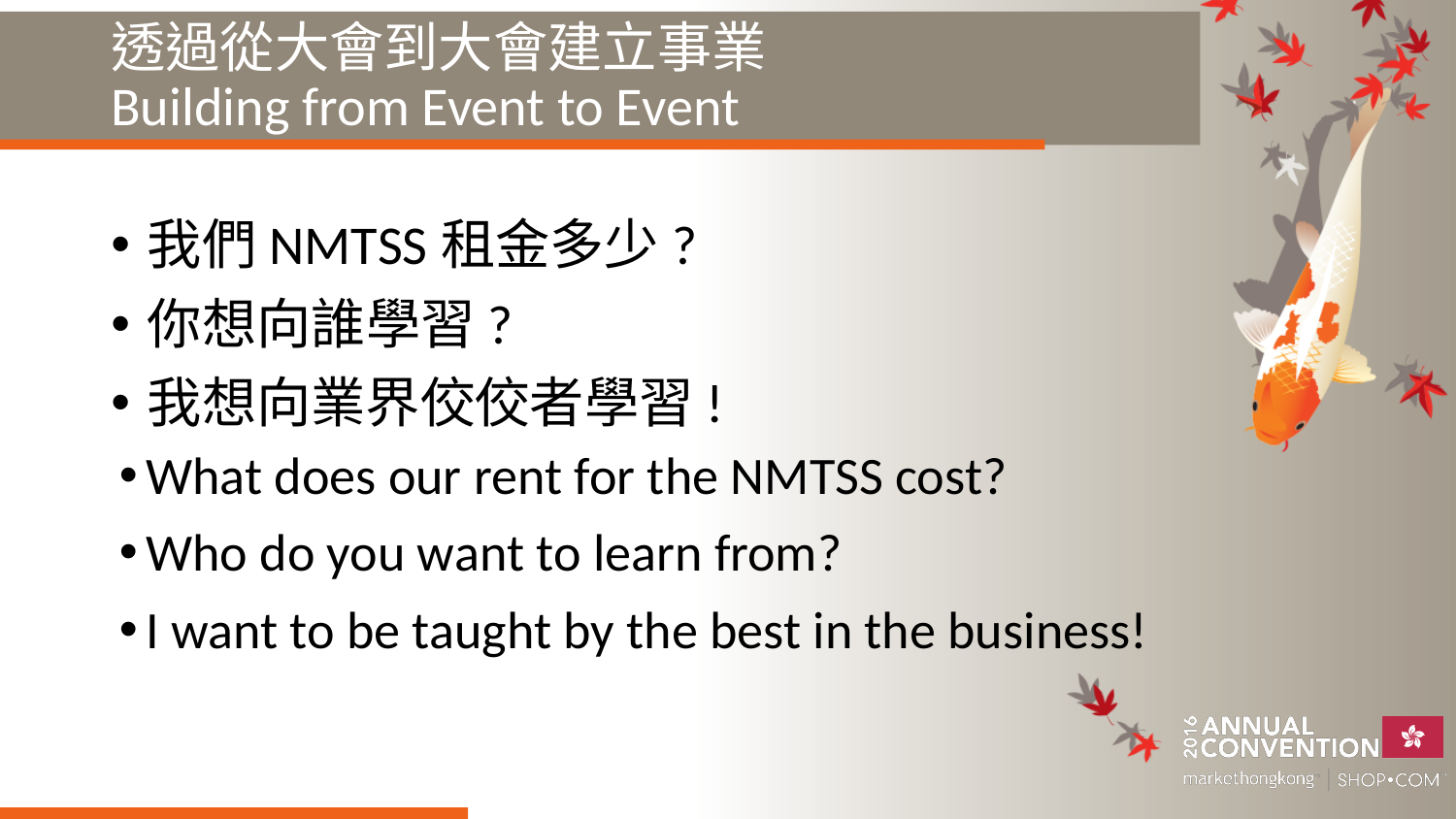

# 透過從大會到大會建立事業 Building from Event to Event

我們NMTSS租金多少?
你想向誰學習?
我想向業界佼佼者學習!
What does our rent for the NMTSS cost?
Who do you want to learn from?
I want to be taught by the best in the business!